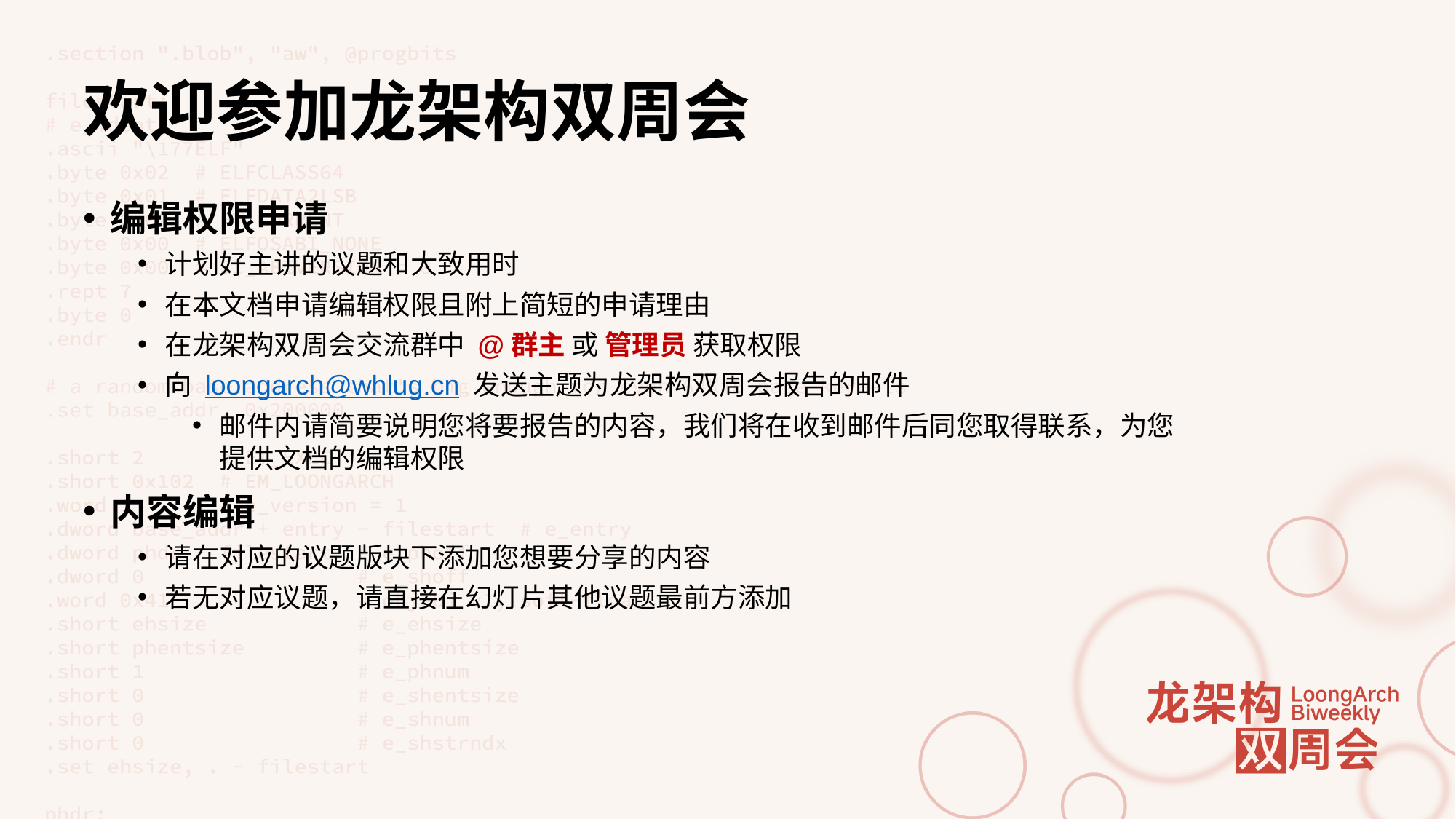

# 欢迎参加龙架构双周会
编辑权限申请
计划好主讲的议题和大致用时
在本文档申请编辑权限且附上简短的申请理由
在龙架构双周会交流群中 @群主 或 管理员 获取权限
向 loongarch@whlug.cn 发送主题为龙架构双周会报告的邮件
邮件内请简要说明您将要报告的内容，我们将在收到邮件后同您取得联系，为您提供文档的编辑权限
内容编辑
请在对应的议题版块下添加您想要分享的内容
若无对应议题，请直接在幻灯片其他议题最前方添加